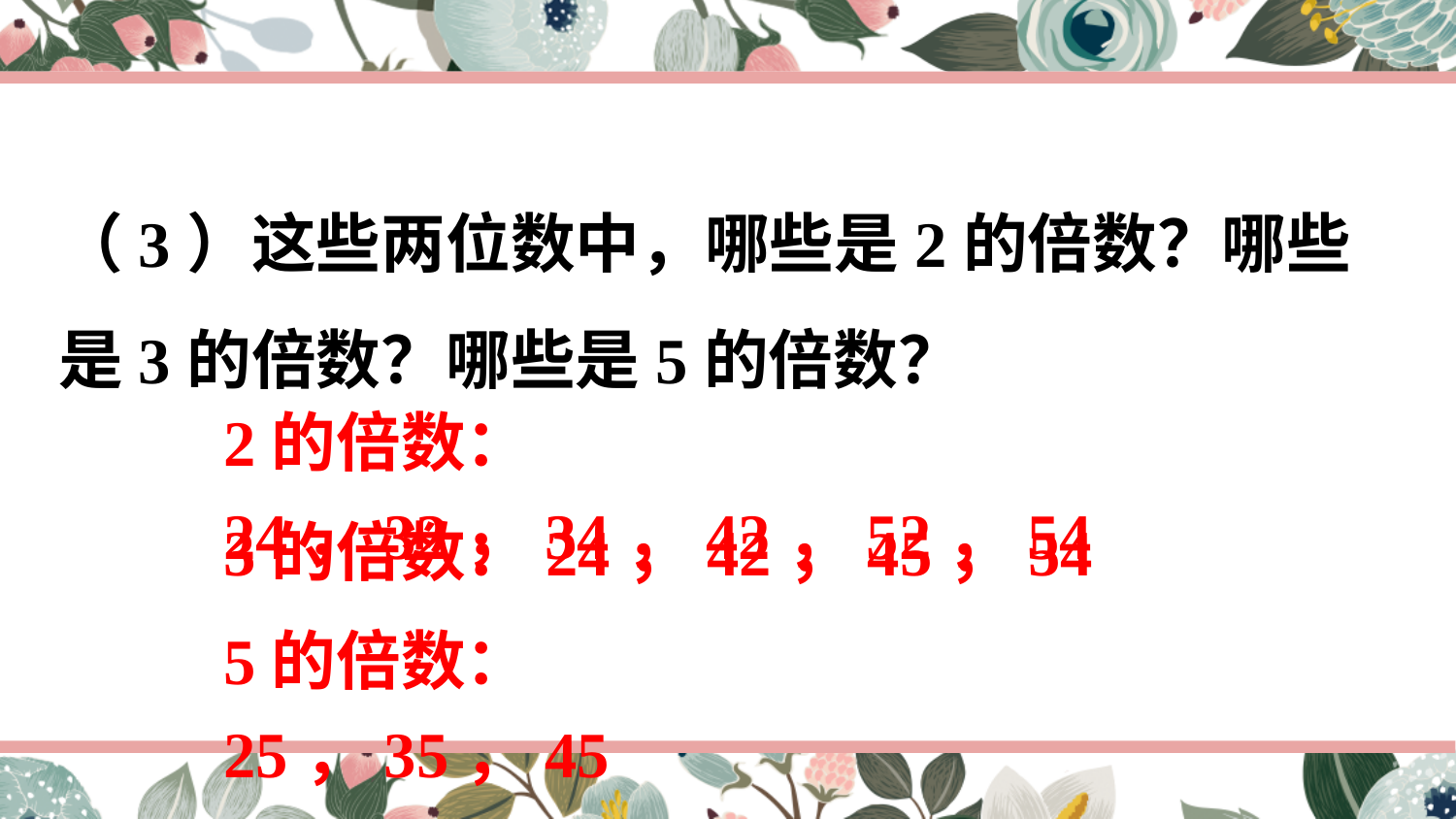

（3）这些两位数中，哪些是2的倍数？哪些是3的倍数？哪些是5的倍数？
2的倍数：24，32，34，42，52，54
3的倍数：24，42，45，54
5的倍数：25，35，45